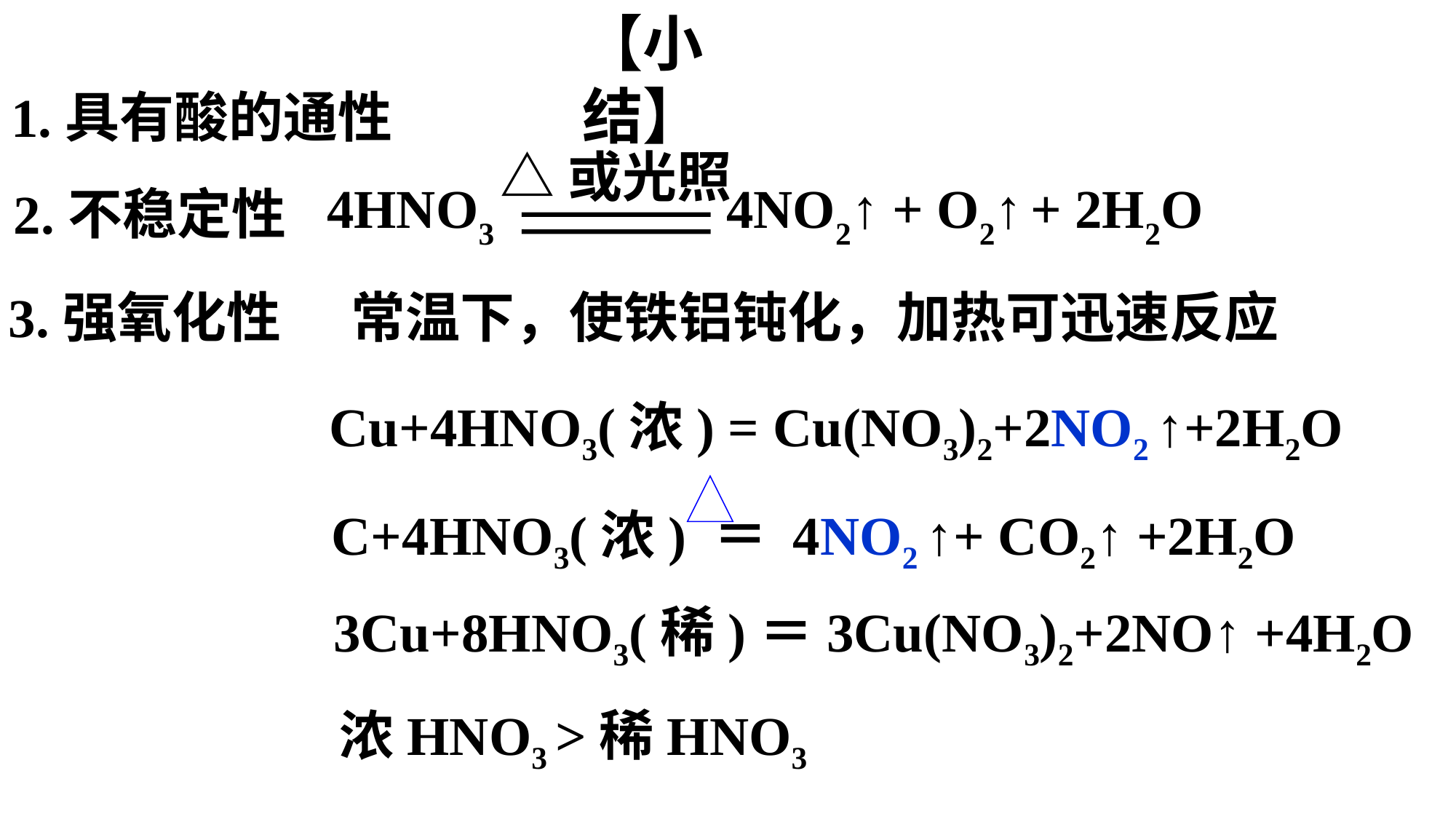

【小结】
1.具有酸的通性
△或光照
  4HNO3                             4NO2↑ + O2↑ + 2H2O

2.不稳定性
3.强氧化性
常温下，使铁铝钝化，加热可迅速反应
Cu+4HNO3(浓) = Cu(NO3)2+2NO2 ↑+2H2O

C+4HNO3(浓) ＝ 4NO2 ↑+ CO2↑ +2H2O
3Cu+8HNO3(稀)＝3Cu(NO3)2+2NO↑ +4H2O
浓HNO3 >稀HNO3